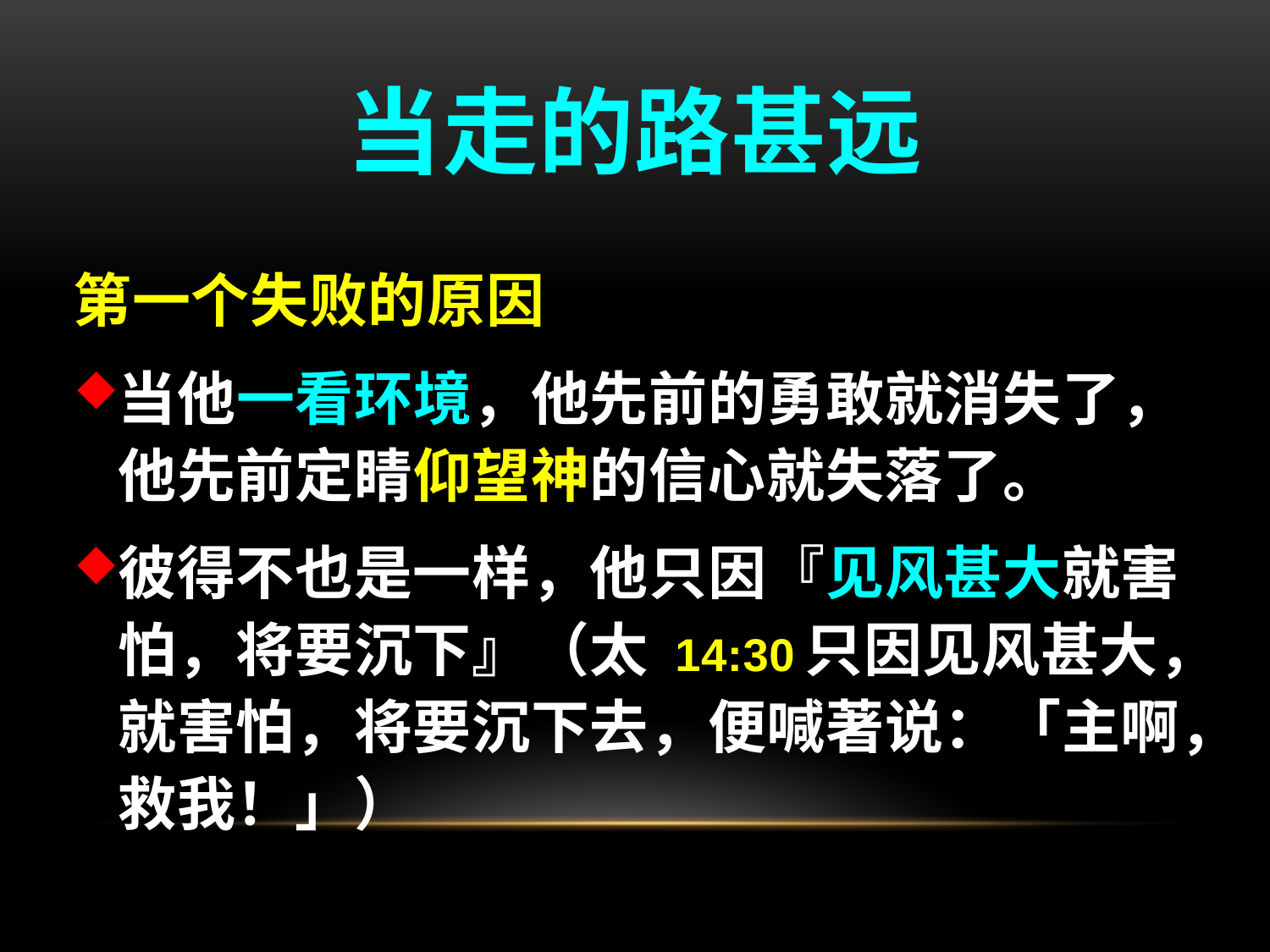

# 当走的路甚远
第一个失败的原因
当他一看环境，他先前的勇敢就消失了，他先前定睛仰望神的信心就失落了。
彼得不也是一样，他只因『见风甚大就害怕，将要沉下』（太 14:30只因见风甚大，就害怕，将要沉下去，便喊著说：「主啊，救我！」）